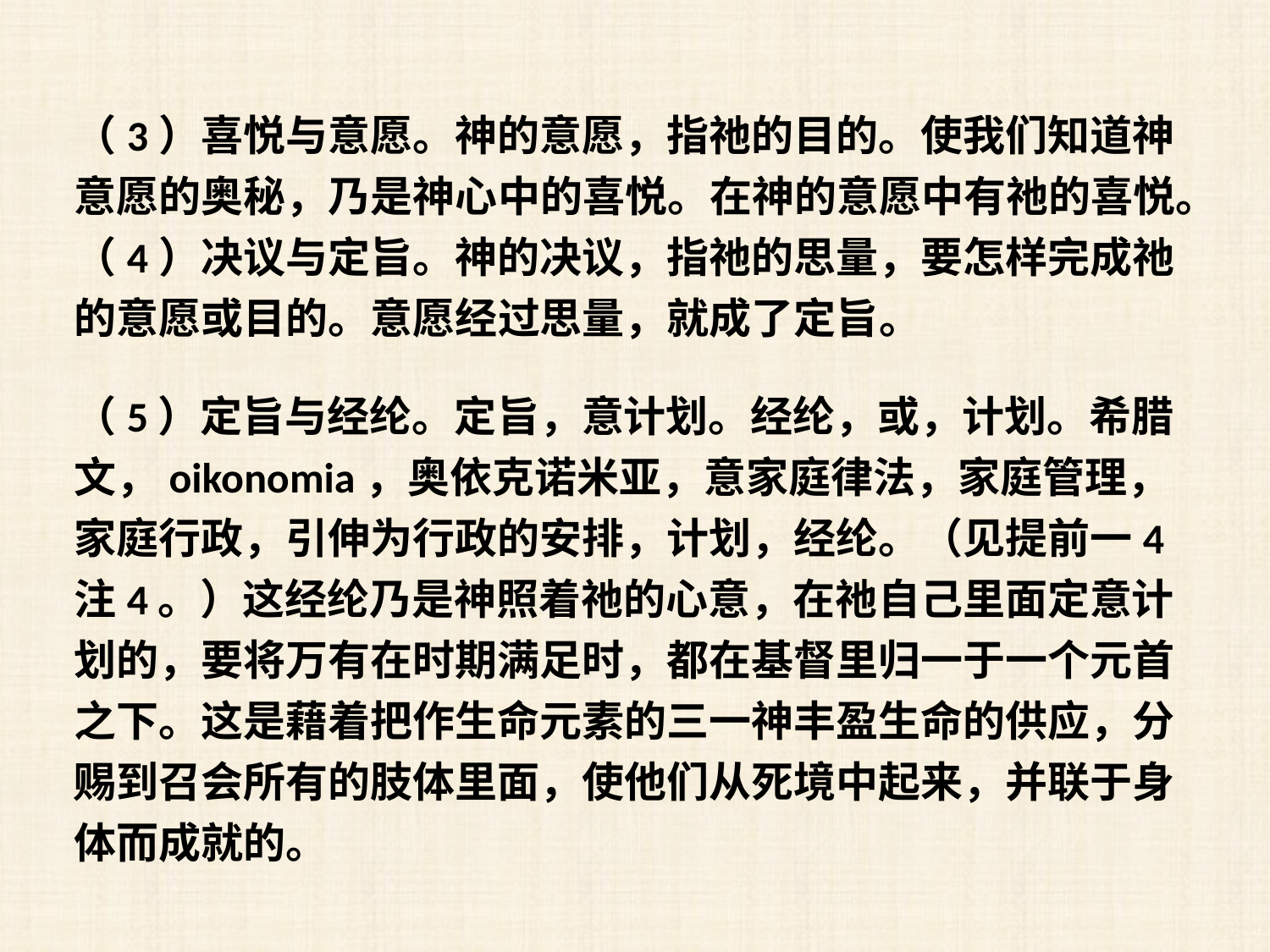

（3）喜悦与意愿。神的意愿，指祂的目的。使我们知道神意愿的奥秘，乃是神心中的喜悦。在神的意愿中有祂的喜悦。
（4）决议与定旨。神的决议，指祂的思量，要怎样完成祂的意愿或目的。意愿经过思量，就成了定旨。
（5）定旨与经纶。定旨，意计划。经纶，或，计划。希腊文，oikonomia，奥依克诺米亚，意家庭律法，家庭管理，家庭行政，引伸为行政的安排，计划，经纶。（见提前一4注4。）这经纶乃是神照着祂的心意，在祂自己里面定意计划的，要将万有在时期满足时，都在基督里归一于一个元首之下。这是藉着把作生命元素的三一神丰盈生命的供应，分赐到召会所有的肢体里面，使他们从死境中起来，并联于身体而成就的。